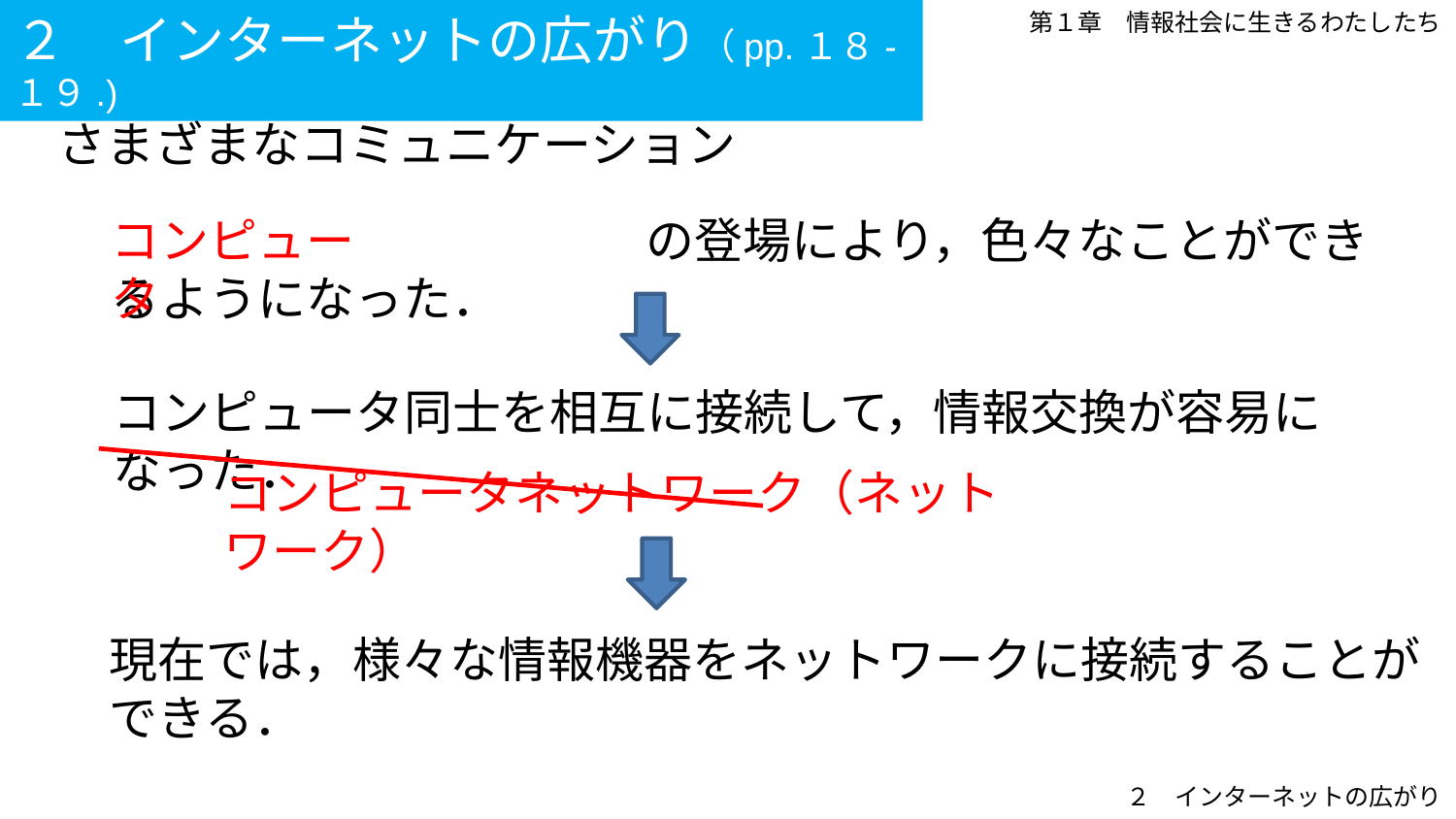

２　インターネットの広がり（pp.１８-１９.)
第１章　情報社会に生きるわたしたち
１　さまざまなコミュニケーション
　　　　　　　　　　　の登場により，色々なことができるようになった．
コンピュータ

コンピュータ同士を相互に接続して，情報交換が容易になった．
コンピュータネットワーク（ネットワーク）

現在では，様々な情報機器をネットワークに接続することができる．
２　インターネットの広がり